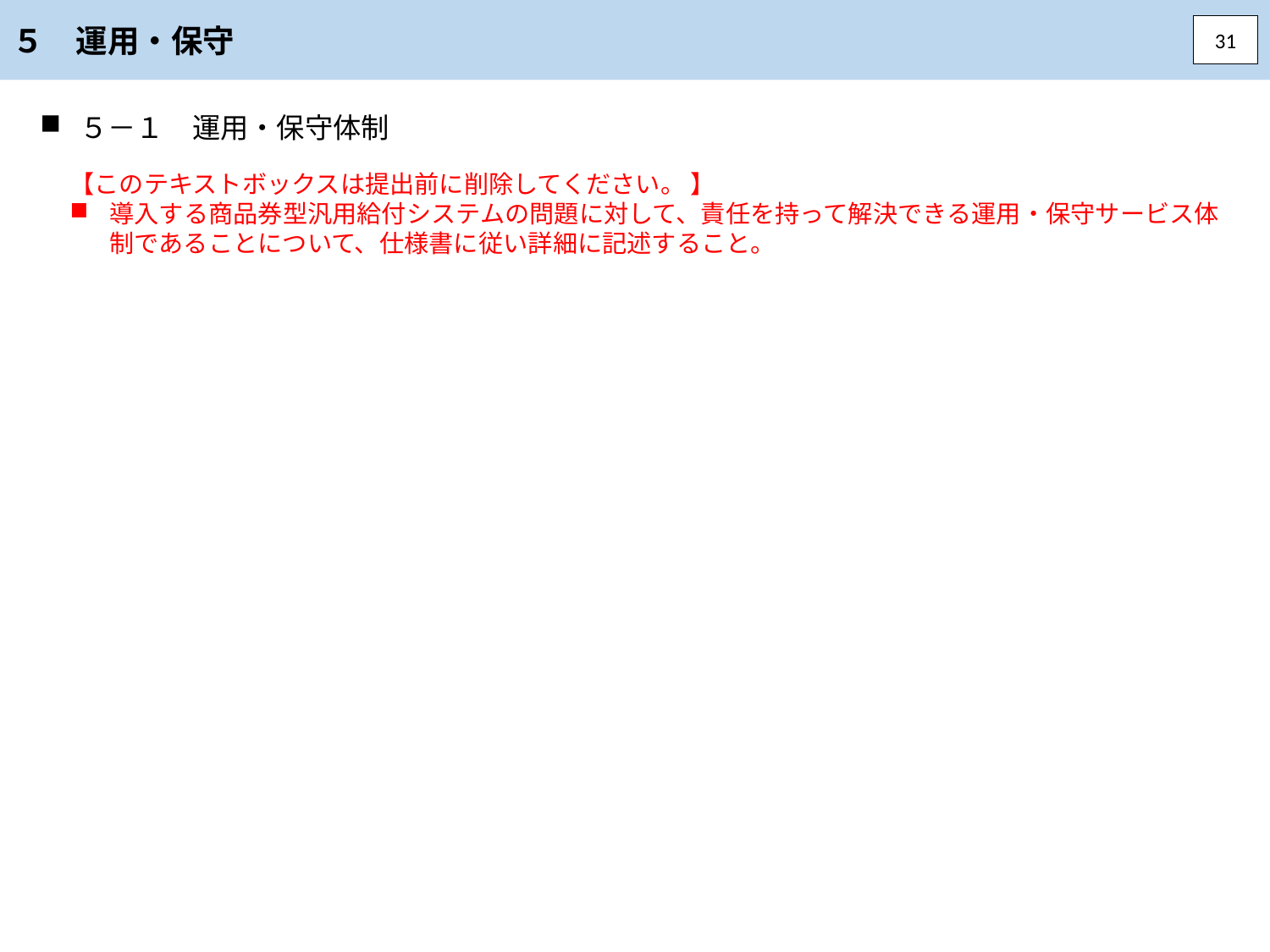

５　運用・保守
31
５－１　運用・保守体制
【このテキストボックスは提出前に削除してください。 】
導入する商品券型汎用給付システムの問題に対して、責任を持って解決できる運用・保守サービス体制であることについて、仕様書に従い詳細に記述すること。